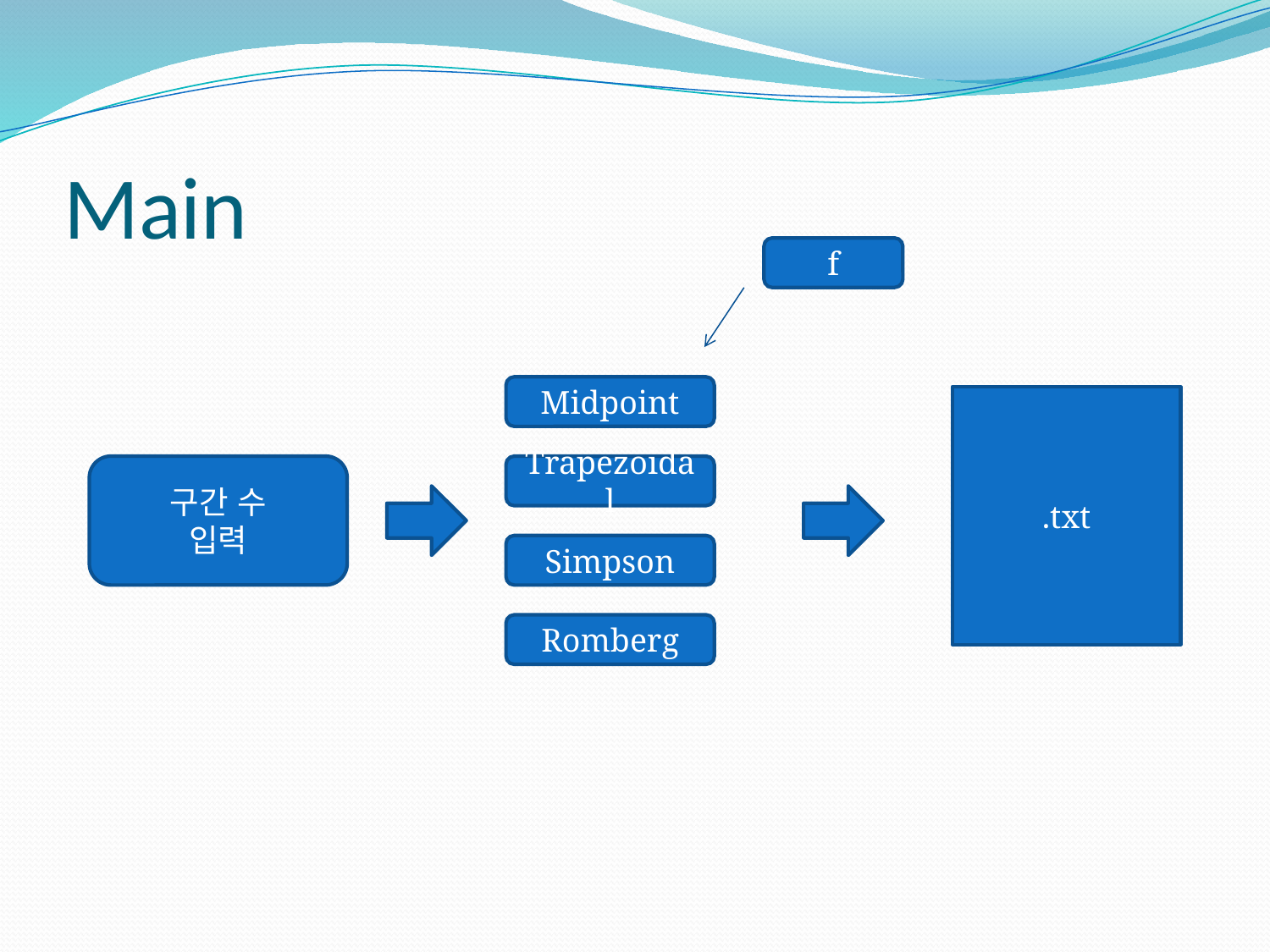

# Main
f

Midpoint
.txt
구간 수
입력
Trapezoidal

Simpson
Romberg